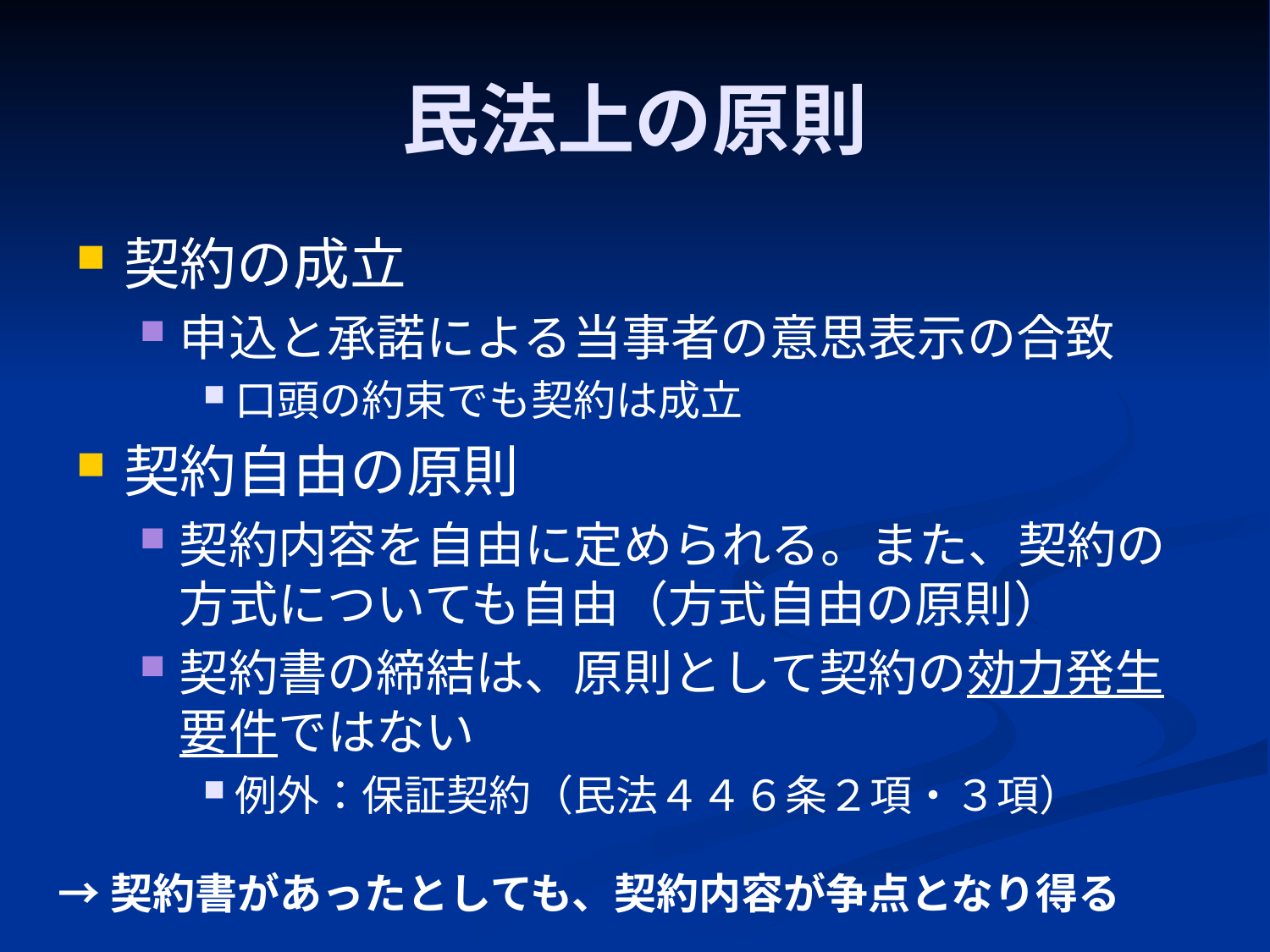

# 民法上の原則
契約の成立
申込と承諾による当事者の意思表示の合致
口頭の約束でも契約は成立
契約自由の原則
契約内容を自由に定められる。また、契約の方式についても自由（方式自由の原則）
契約書の締結は、原則として契約の効力発生要件ではない
例外：保証契約（民法４４６条２項・３項）
→契約書があったとしても、契約内容が争点となり得る